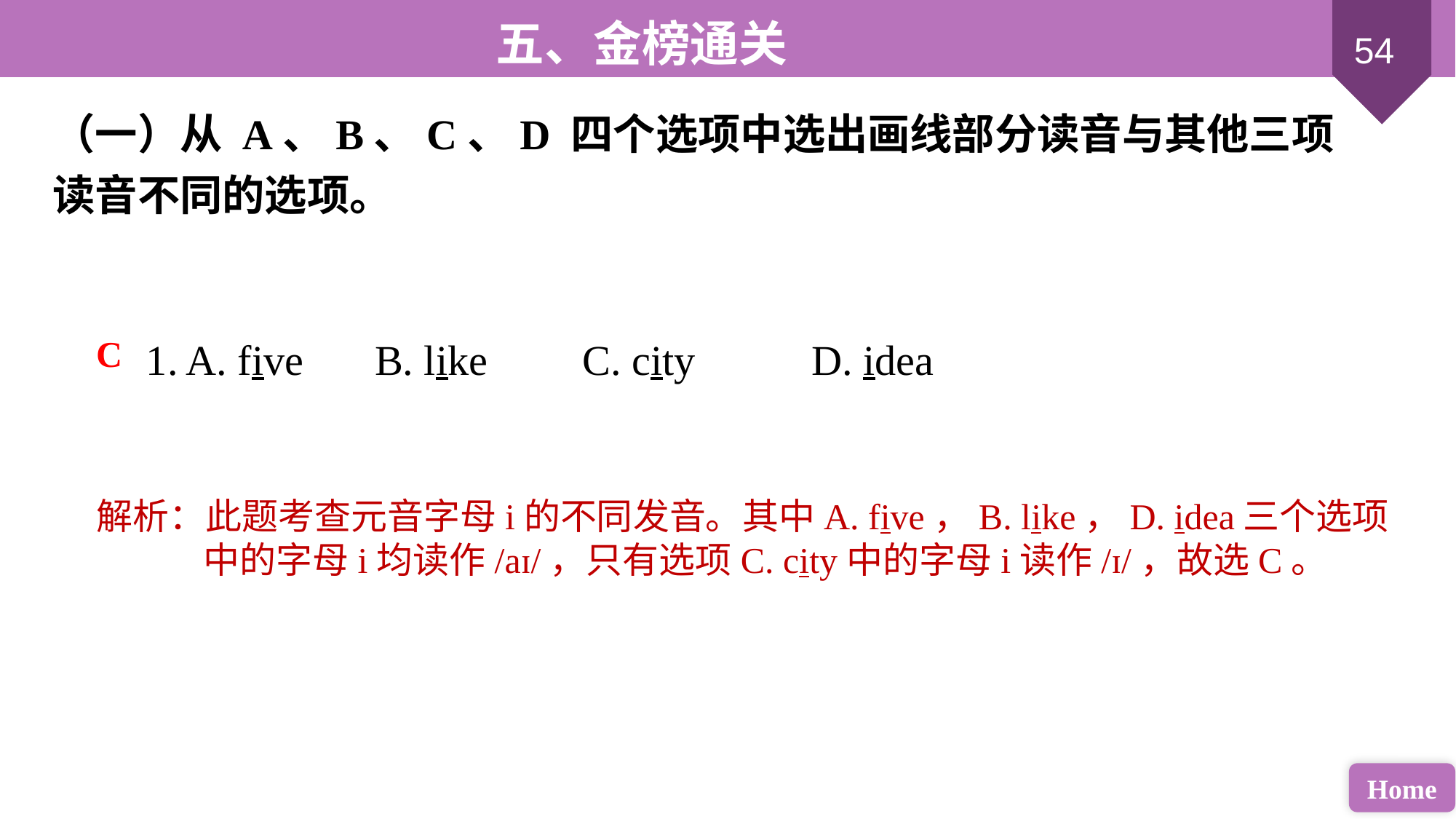

（一）从 A、B、C、D 四个选项中选出画线部分读音与其他三项读音不同的选项。
1. A. five	 B. like 	C. city	 D. idea
C
解析：此题考查元音字母i的不同发音。其中A. five，B. like，D. idea三个选项中的字母i均读作/aɪ/，只有选项C. city中的字母i读作/ɪ/，故选C。